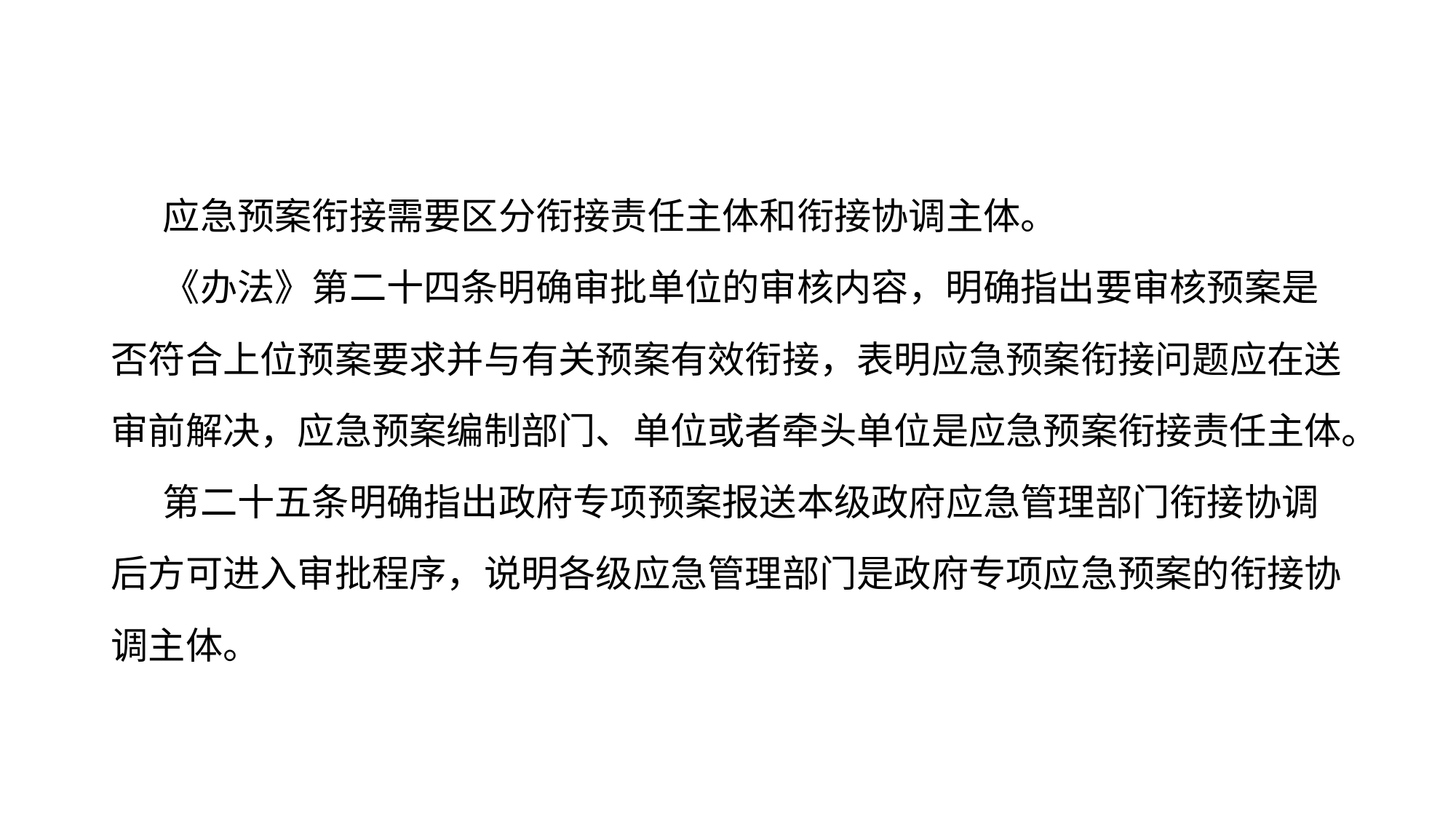

#
应急预案衔接需要区分衔接责任主体和衔接协调主体。
《办法》第二十四条明确审批单位的审核内容，明确指出要审核预案是否符合上位预案要求并与有关预案有效衔接，表明应急预案衔接问题应在送审前解决，应急预案编制部门、单位或者牵头单位是应急预案衔接责任主体。
第二十五条明确指出政府专项预案报送本级政府应急管理部门衔接协调后方可进入审批程序，说明各级应急管理部门是政府专项应急预案的衔接协调主体。